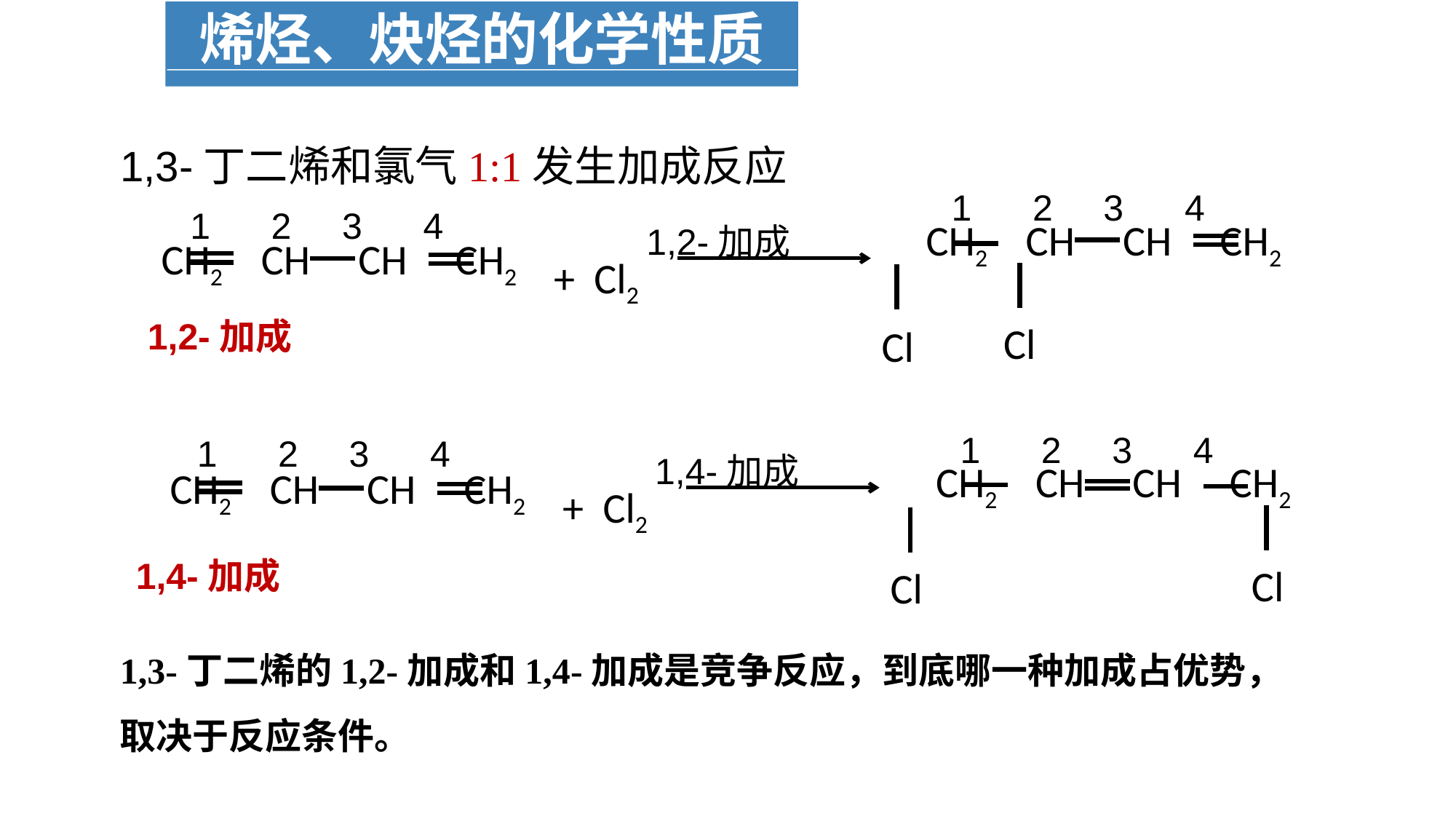

烯烃、炔烃的化学性质
1,3-丁二烯和氯气1:1发生加成反应
1      2     3      4
1,2-加成
+  Cl2
1      2     3      4
CH2    CH     CH     CH2
Cl
Cl
CH2    CH     CH     CH2
1,2-加成
1      2     3      4
1,4-加成
+  Cl2
1      2     3      4
CH2    CH     CH     CH2
CH2    CH     CH     CH2
Cl
Cl
1,4-加成
1,3-丁二烯的1,2-加成和1,4-加成是竞争反应，到底哪一种加成占优势，取决于反应条件。